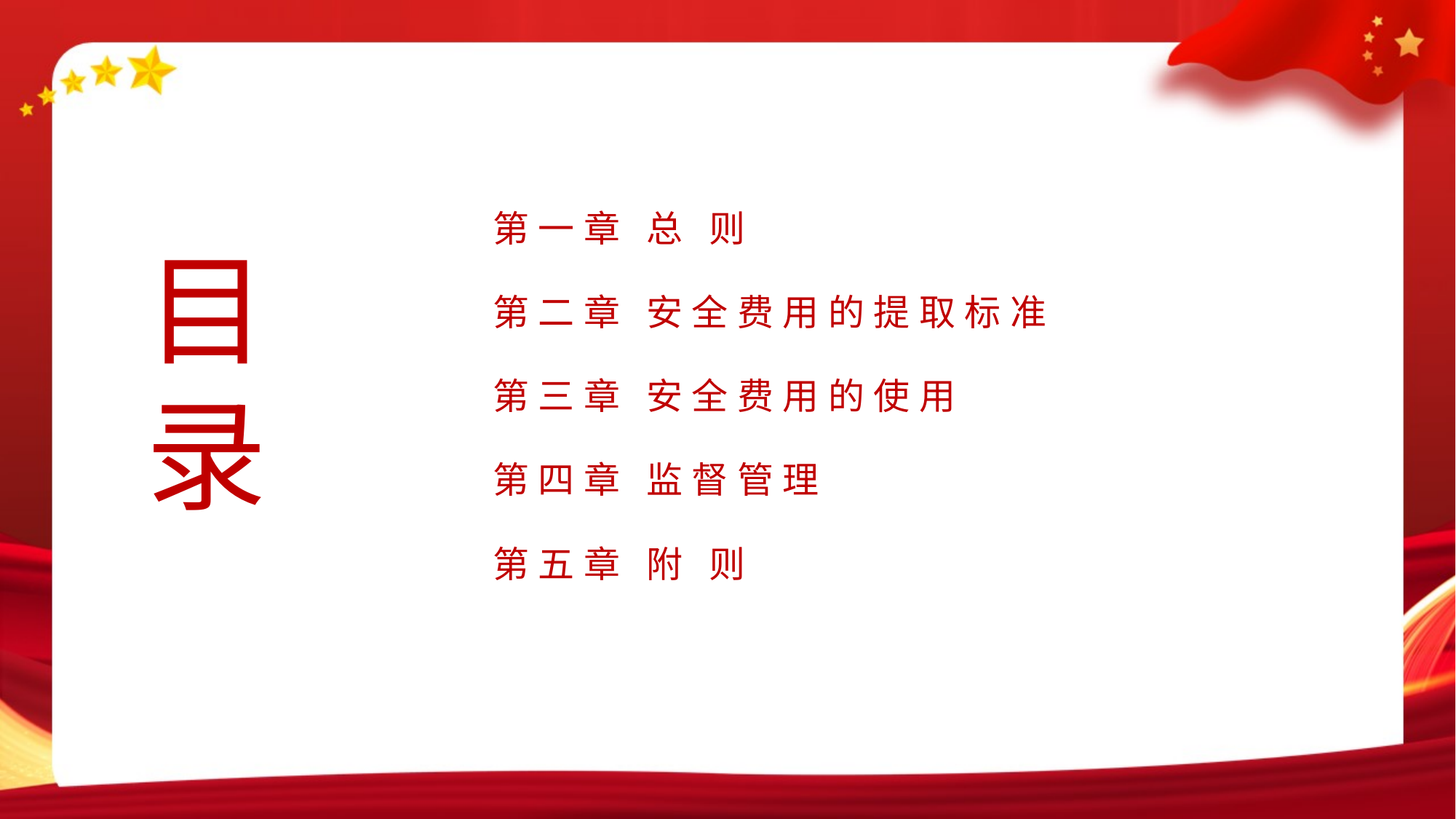

第一章 总 则
目录
第二章 安全费用的提取标准
第三章 安全费用的使用
第四章 监督管理
第五章 附 则